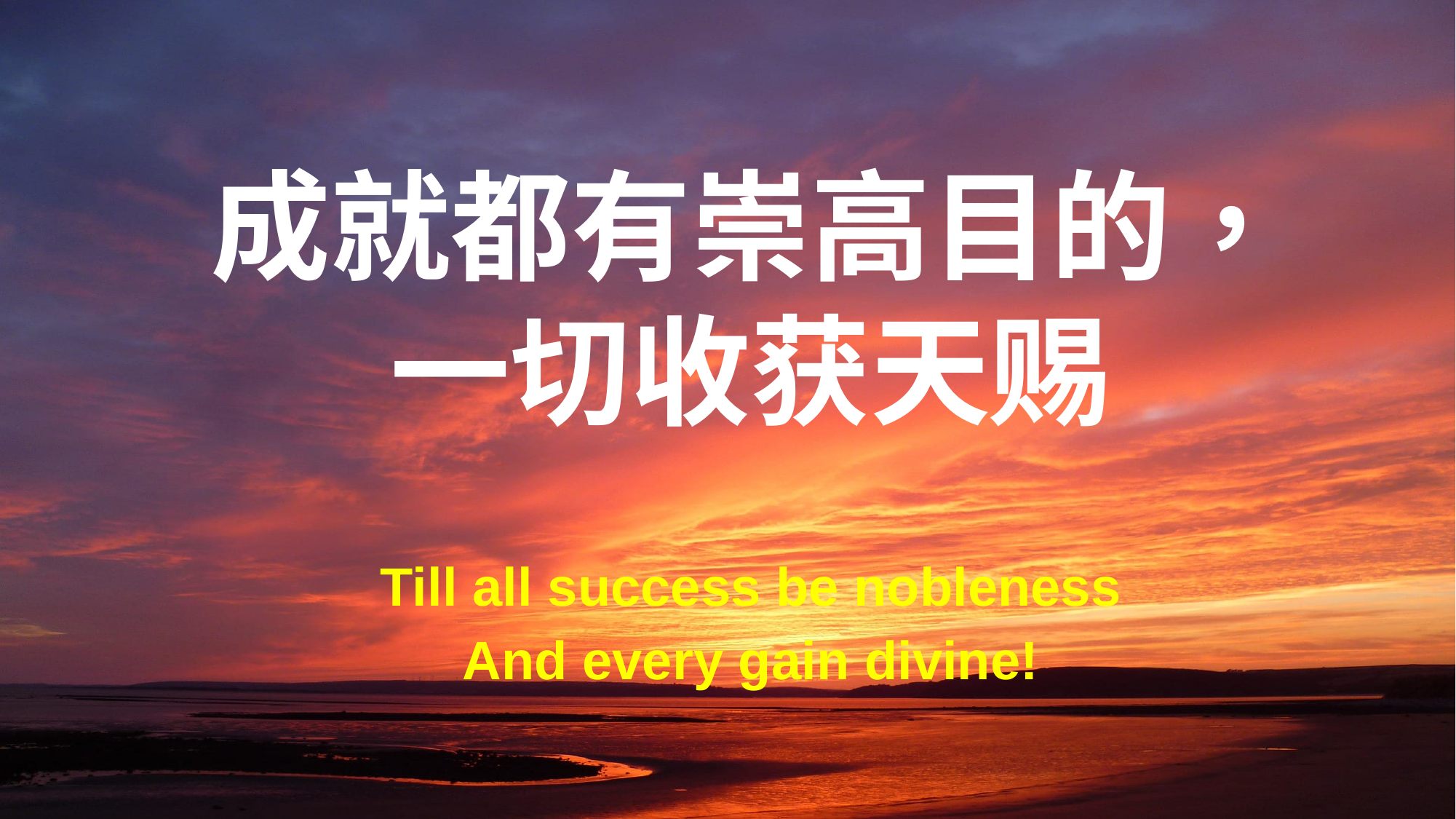

成就都有崇高目的，
一切收获天赐

Till all success be nobleness
And every gain divine!